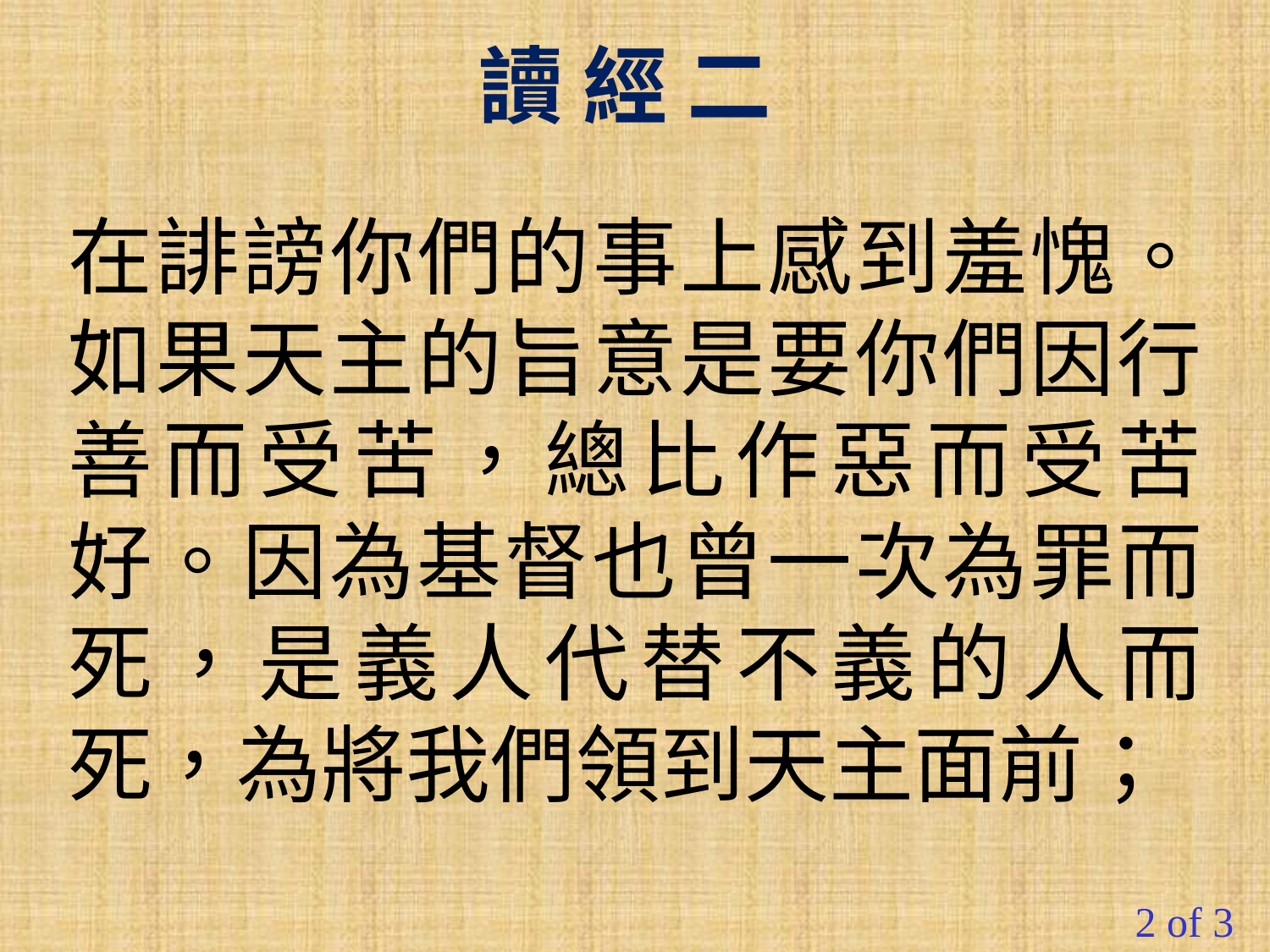

讀 經 二

在誹謗你們的事上感到羞愧。如果天主的旨意是要你們因行善而受苦，總比作惡而受苦好。因為基督也曾一次為罪而死，是義人代替不義的人而死，為將我們領到天主面前；
2 of 3